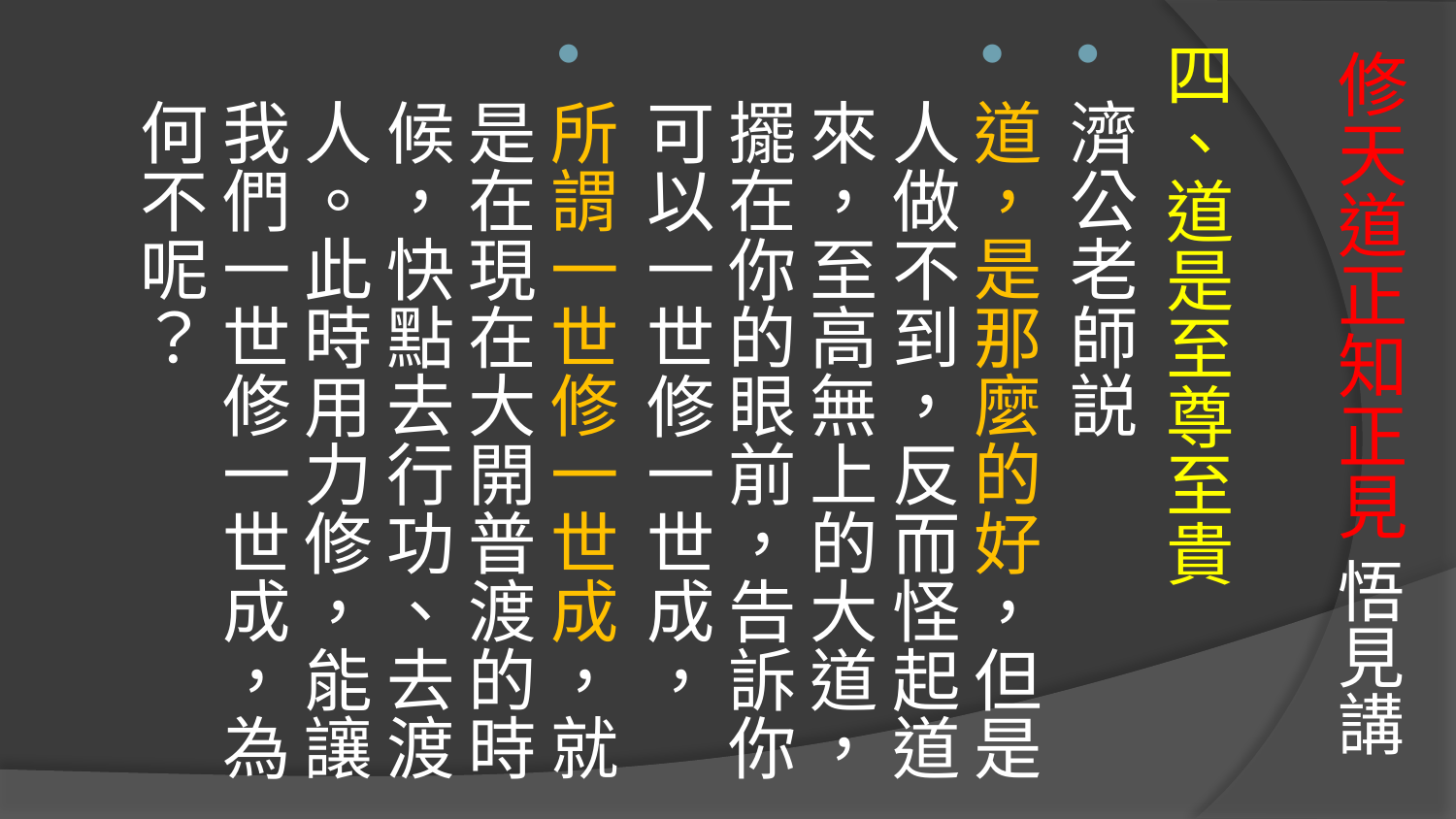

# 修天道正知正見 悟見講
四、道是至尊至貴
濟公老師説
道，是那麼的好，但是人做不到，反而怪起道來，至高無上的大道，擺在你的眼前，告訴你可以一世修一世成，
所謂一世修一世成，就是在現在大開普渡的時候，快點去行功、去渡人。此時用力修，能讓我們一世修一世成，為何不呢？